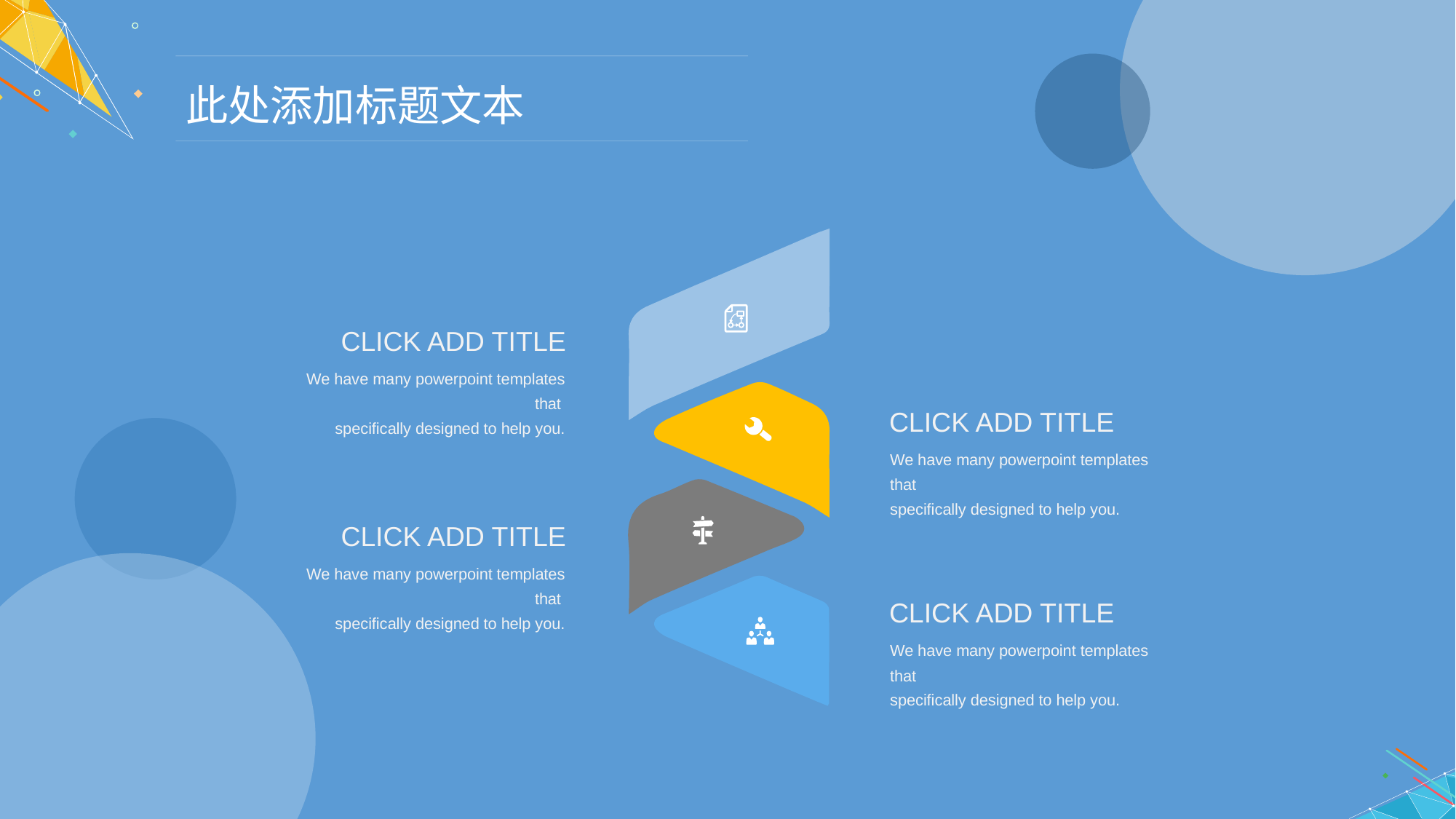

此处添加标题文本

CLICK ADD TITLE
We have many powerpoint templates that
specifically designed to help you.

CLICK ADD TITLE
We have many powerpoint templates that
specifically designed to help you.

CLICK ADD TITLE
We have many powerpoint templates that
specifically designed to help you.

CLICK ADD TITLE
We have many powerpoint templates that
specifically designed to help you.